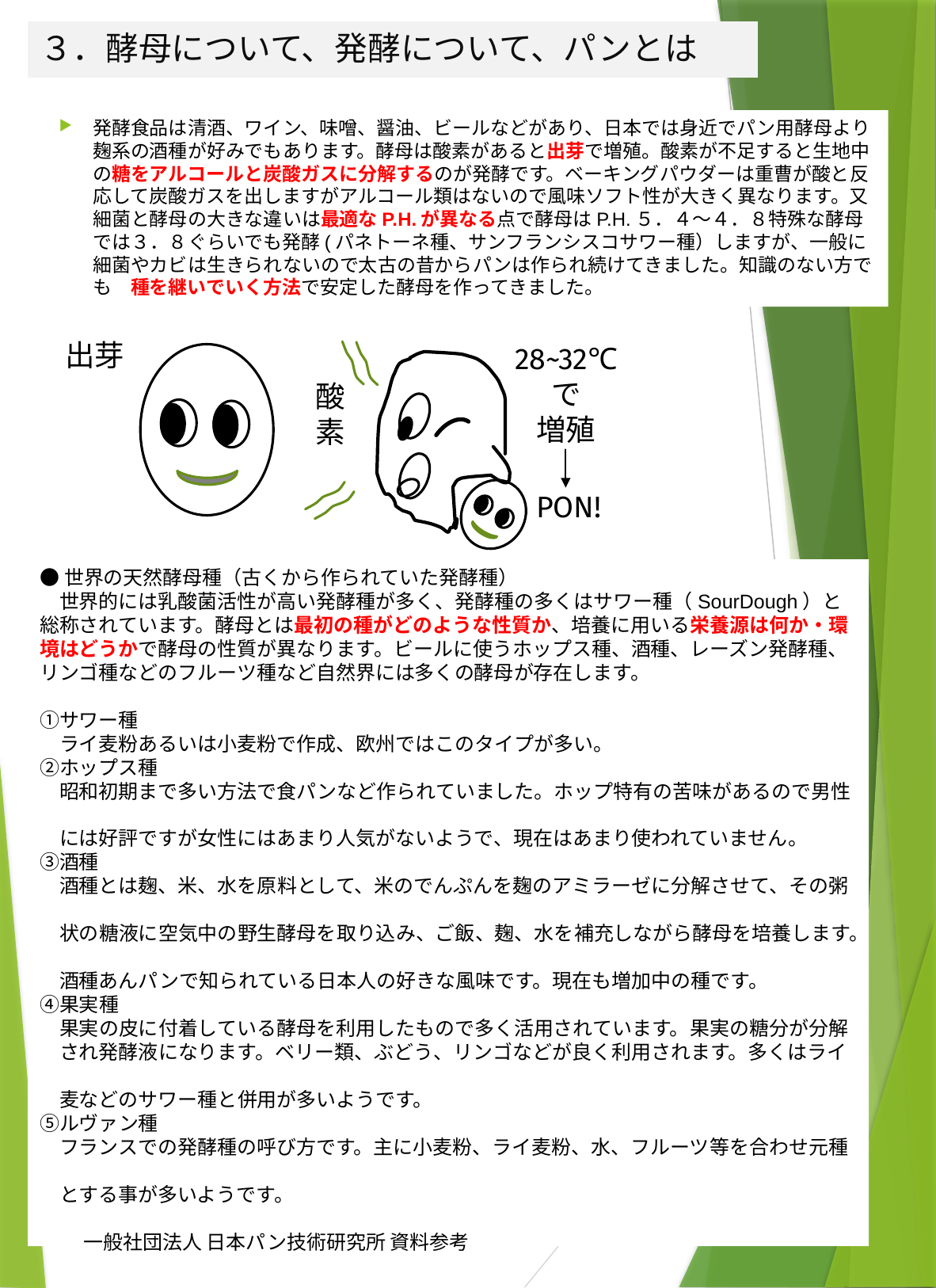

３．酵母について、発酵について、パンとは
発酵食品は清酒、ワイン、味噌、醤油、ビールなどがあり、日本では身近でパン用酵母より麹系の酒種が好みでもあります。酵母は酸素があると出芽で増殖。酸素が不足すると生地中の糖をアルコールと炭酸ガスに分解するのが発酵です。ベーキングパウダーは重曹が酸と反応して炭酸ガスを出しますがアルコール類はないので風味ソフト性が大きく異なります。又細菌と酵母の大きな違いは最適なP.H.が異なる点で酵母はP.H.５．４～４．８特殊な酵母では３．８ぐらいでも発酵(パネトーネ種、サンフランシスコサワー種）しますが、一般に細菌やカビは生きられないので太古の昔からパンは作られ続けてきました。知識のない方でも　種を継いでいく方法で安定した酵母を作ってきました。

出芽
28~32℃
で
増殖

酸素

PON!

# ●世界の天然酵母種（古くから作られていた発酵種） 　世界的には乳酸菌活性が高い発酵種が多く、発酵種の多くはサワー種（SourDough）と総称されています。酵母とは最初の種がどのような性質か、培養に用いる栄養源は何か・環境はどうかで酵母の性質が異なります。ビールに使うホップス種、酒種、レーズン発酵種、リンゴ種などのフルーツ種など自然界には多くの酵母が存在します。 ①サワー種 　ライ麦粉あるいは小麦粉で作成、欧州ではこのタイプが多い。 ②ホップス種 　昭和初期まで多い方法で食パンなど作られていました。ホップ特有の苦味があるので男性　　 　には好評ですが女性にはあまり人気がないようで、現在はあまり使われていません。 ③酒種 　酒種とは麹、米、水を原料として、米のでんぷんを麹のアミラーゼに分解させて、その粥　 　状の糖液に空気中の野生酵母を取り込み、ご飯、麹、水を補充しながら酵母を培養します。 　酒種あんパンで知られている日本人の好きな風味です。現在も増加中の種です。 ④果実種 　果実の皮に付着している酵母を利用したもので多く活用されています。果実の糖分が分解 　され発酵液になります。ベリー類、ぶどう、リンゴなどが良く利用されます。多くはライ　　 　麦などのサワー種と併用が多いようです。 ⑤ルヴァン種 　フランスでの発酵種の呼び方です。主に小麦粉、ライ麦粉、水、フルーツ等を合わせ元種　 　とする事が多いようです。 　　 一般社団法人 日本パン技術研究所 資料参考